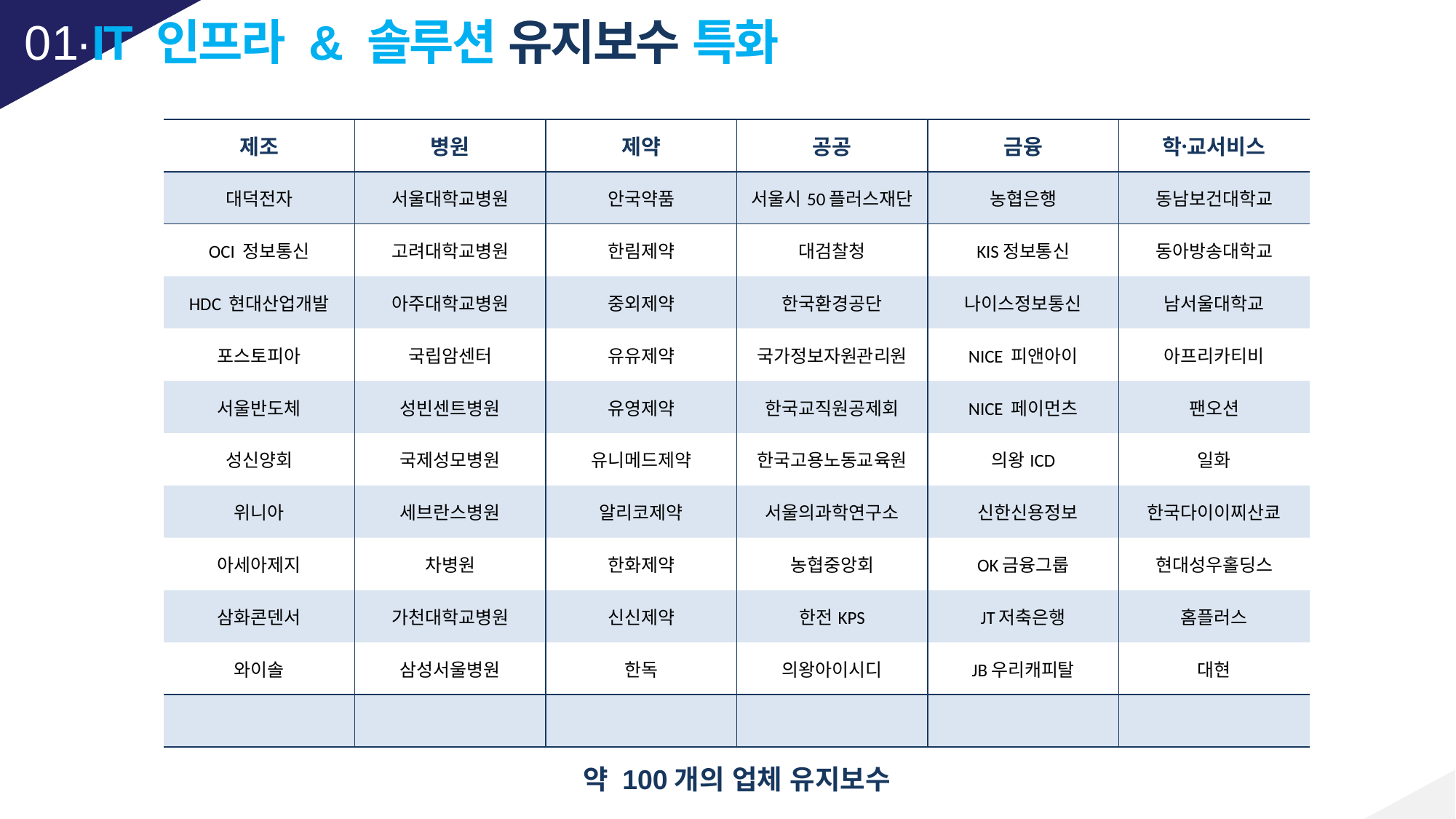

# 01·IT 인프라 & 솔루션 유지보수 특화
| 제조 | 병원 | 제약 | 공공 | 금융 | 학교〮서비스 |
| --- | --- | --- | --- | --- | --- |
| 대덕전자 | 서울대학교병원 | 안국약품 | 서울시50플러스재단 | 농협은행 | 동남보건대학교 |
| OCI 정보통신 | 고려대학교병원 | 한림제약 | 대검찰청 | KIS정보통신 | 동아방송대학교 |
| HDC 현대산업개발 | 아주대학교병원 | 중외제약 | 한국환경공단 | 나이스정보통신 | 남서울대학교 |
| 포스토피아 | 국립암센터 | 유유제약 | 국가정보자원관리원 | NICE 피앤아이 | 아프리카티비 |
| 서울반도체 | 성빈센트병원 | 유영제약 | 한국교직원공제회 | NICE 페이먼츠 | 팬오션 |
| 성신양회 | 국제성모병원 | 유니메드제약 | 한국고용노동교육원 | 의왕ICD | 일화 |
| 위니아 | 세브란스병원 | 알리코제약 | 서울의과학연구소 | 신한신용정보 | 한국다이이찌산쿄 |
| 아세아제지 | 차병원 | 한화제약 | 농협중앙회 | OK금융그룹 | 현대성우홀딩스 |
| 삼화콘덴서 | 가천대학교병원 | 신신제약 | 한전KPS | JT저축은행 | 홈플러스 |
| 와이솔 | 삼성서울병원 | 한독 | 의왕아이시디 | JB우리캐피탈 | 대현 |
|  |  |  |  |  |  |
약 100개의 업체 유지보수